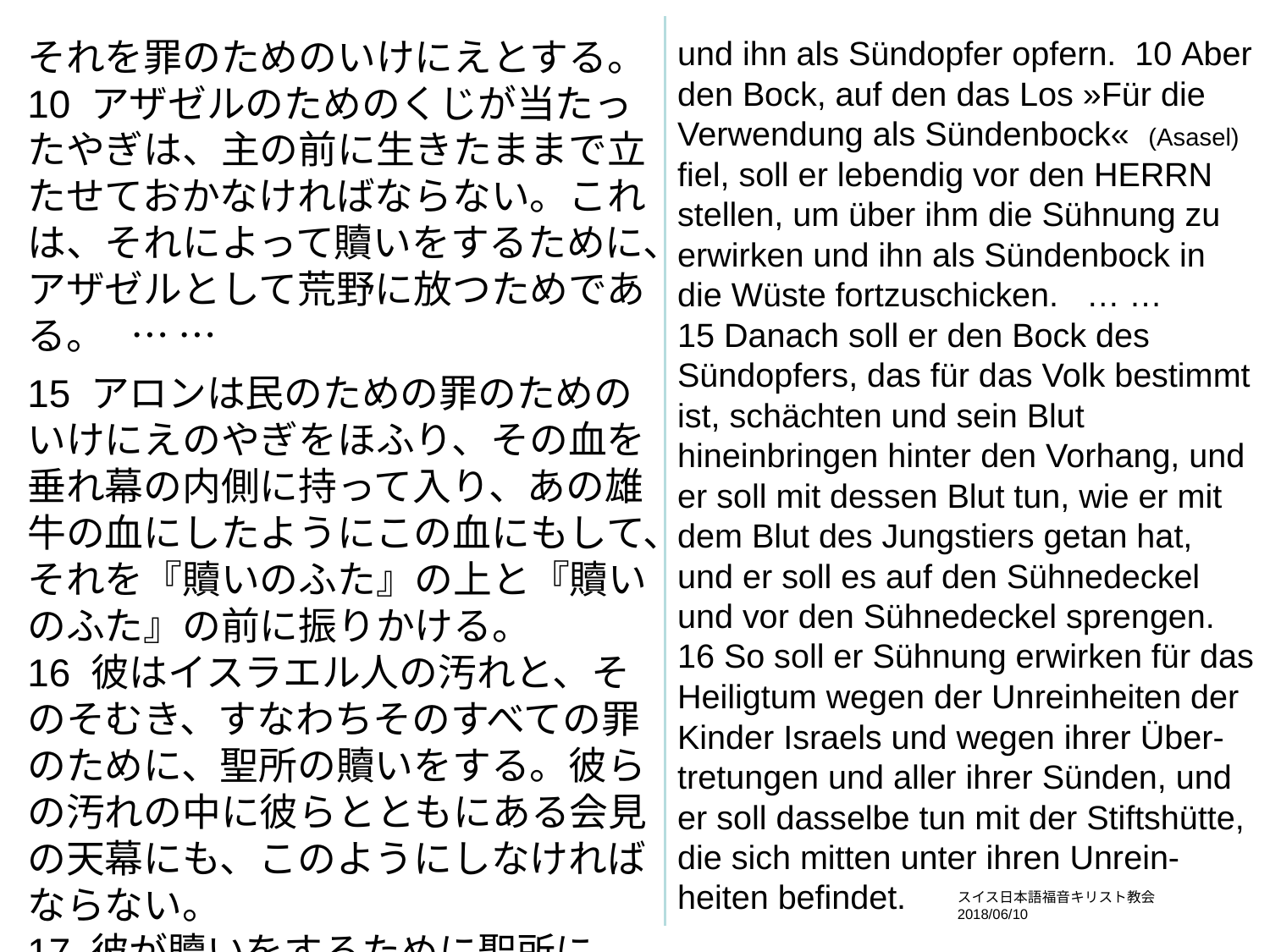

それを罪のためのいけにえとする。
10 アザゼルのためのくじが当たったやぎは、主の前に生きたままで立たせておかなければならない。これは、それによって贖いをするために、アザゼルとして荒野に放つためである。   … …
15 アロンは民のための罪のためのいけにえのやぎをほふり、その血を垂れ幕の内側に持って入り、あの雄牛の血にしたようにこの血にもして、それを『贖いのふた』の上と『贖いのふた』の前に振りかける。
16 彼はイスラエル人の汚れと、そのそむき、すなわちそのすべての罪のために、聖所の贖いをする。彼らの汚れの中に彼らとともにある会見の天幕にも、このようにしなければならない。
17 彼が贖いをするために聖所に
und ihn als Sündopfer opfern.  10 Aber den Bock, auf den das Los »Für die Verwendung als Sündenbock«  (Asasel) fiel, soll er lebendig vor den HERRN stellen, um über ihm die Sühnung zu erwirken und ihn als Sündenbock in die Wüste fortzuschicken.   … …
15 Danach soll er den Bock des Sündopfers, das für das Volk bestimmt ist, schächten und sein Blut hineinbringen hinter den Vorhang, und er soll mit dessen Blut tun, wie er mit dem Blut des Jungstiers getan hat, und er soll es auf den Sühnedeckel und vor den Sühnedeckel sprengen.
16 So soll er Sühnung erwirken für das Heiligtum wegen der Unreinheiten der Kinder Israels und wegen ihrer Über-tretungen und aller ihrer Sünden, und er soll dasselbe tun mit der Stiftshütte, die sich mitten unter ihren Unrein-heiten befindet.
スイス日本語福音キリスト教会　2018/06/10